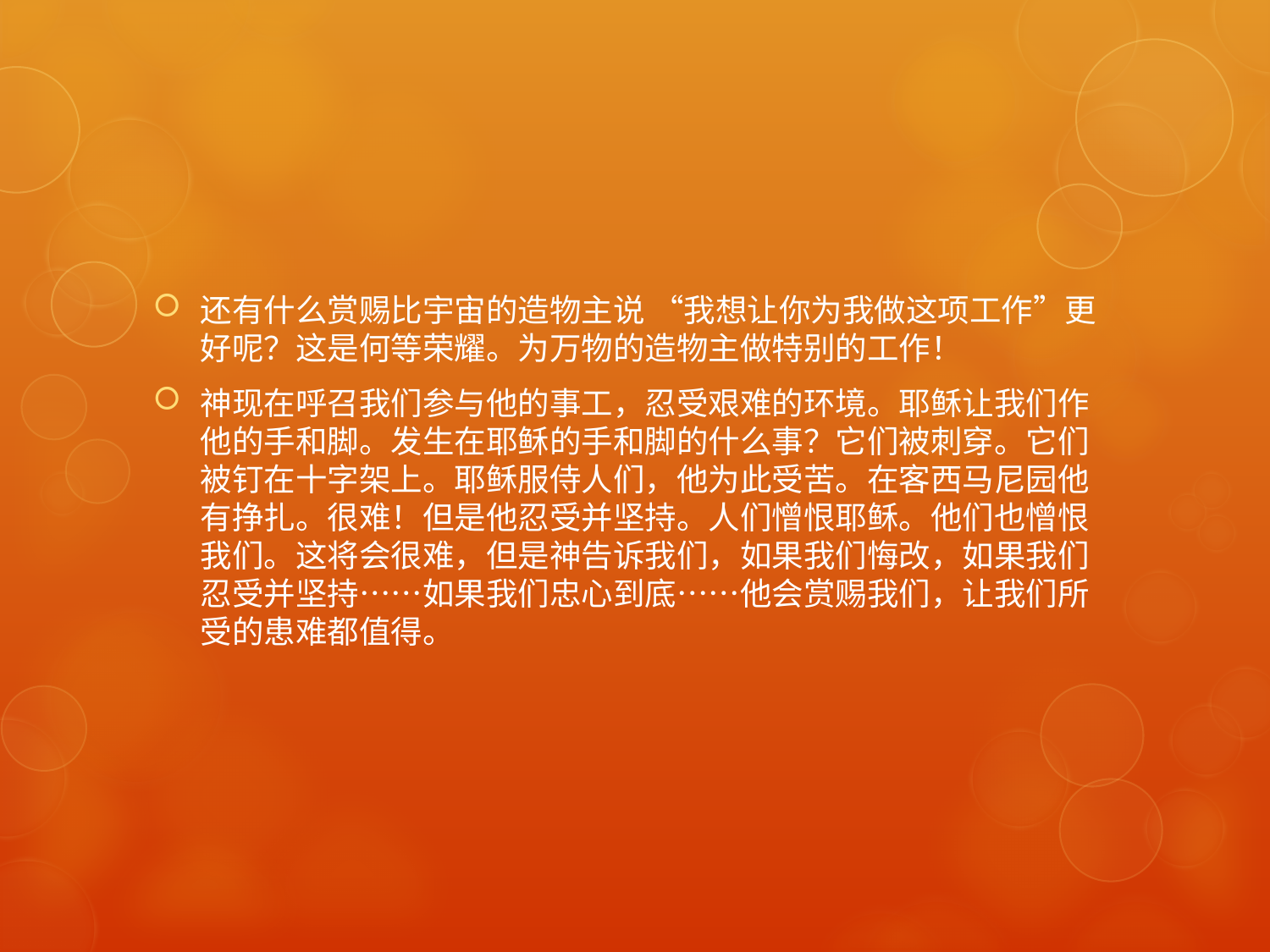

还有什么赏赐比宇宙的造物主说 “我想让你为我做这项工作”更好呢？这是何等荣耀。为万物的造物主做特别的工作！
神现在呼召我们参与他的事工，忍受艰难的环境。耶稣让我们作他的手和脚。发生在耶稣的手和脚的什么事？它们被刺穿。它们被钉在十字架上。耶稣服侍人们，他为此受苦。在客西马尼园他有挣扎。很难！但是他忍受并坚持。人们憎恨耶稣。他们也憎恨我们。这将会很难，但是神告诉我们，如果我们悔改，如果我们忍受并坚持……如果我们忠心到底……他会赏赐我们，让我们所受的患难都值得。